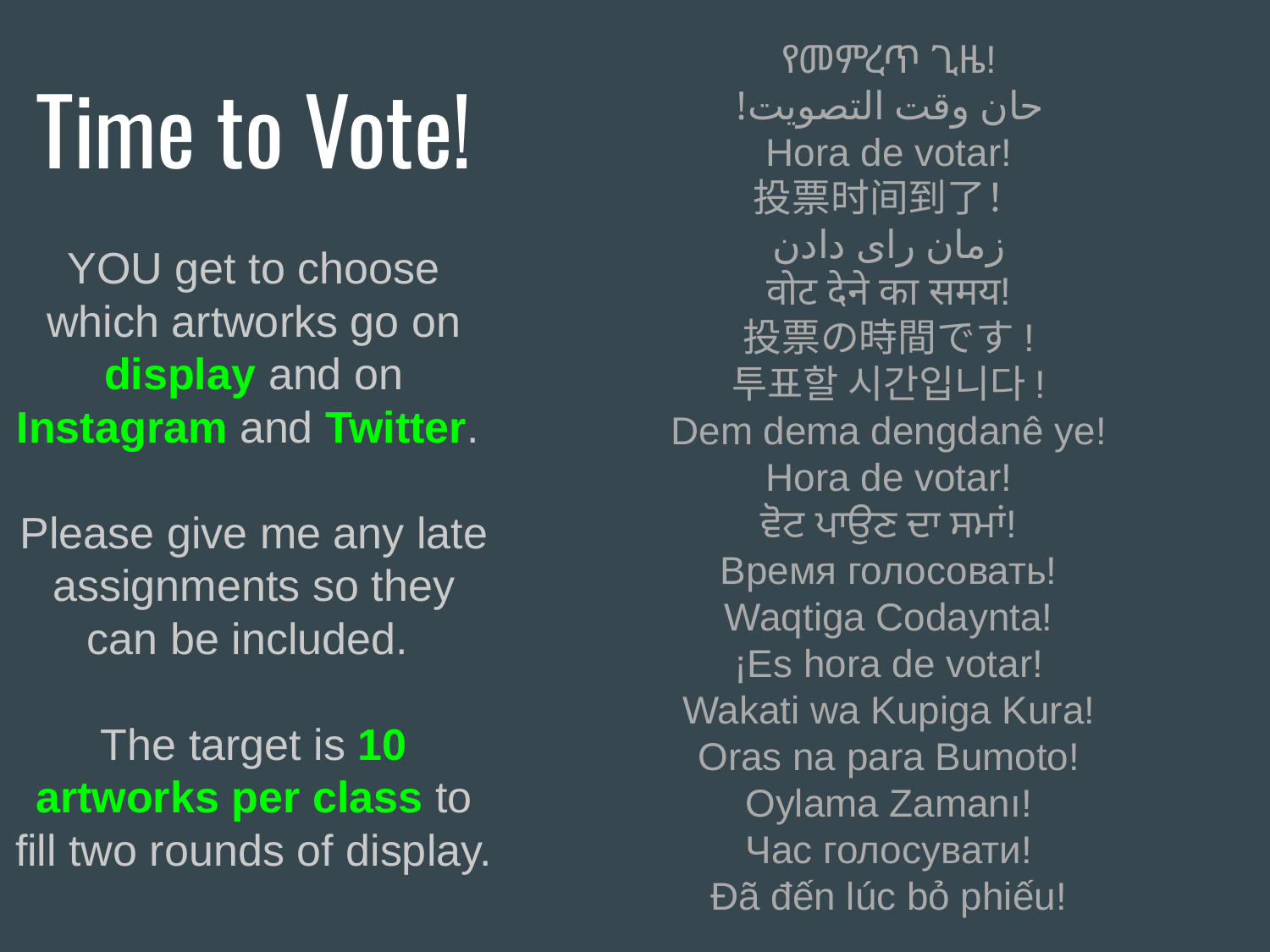

የመምረጥ ጊዜ!
حان وقت التصويت!
Hora de votar!
投票时间到了！
زمان رای دادن
वोट देने का समय!
投票の時間です!
투표할 시간입니다!
Dem dema dengdanê ye!
Hora de votar!
ਵੋਟ ਪਾਉਣ ਦਾ ਸਮਾਂ!
Время голосовать!
Waqtiga Codaynta!
¡Es hora de votar!
Wakati wa Kupiga Kura!
Oras na para Bumoto!
Oylama Zamanı!
Час голосувати!
Đã đến lúc bỏ phiếu!
Time to Vote!

YOU get to choose which artworks go on display and on Instagram and Twitter.

Please give me any late assignments so they can be included.

The target is 10 artworks per class to fill two rounds of display.